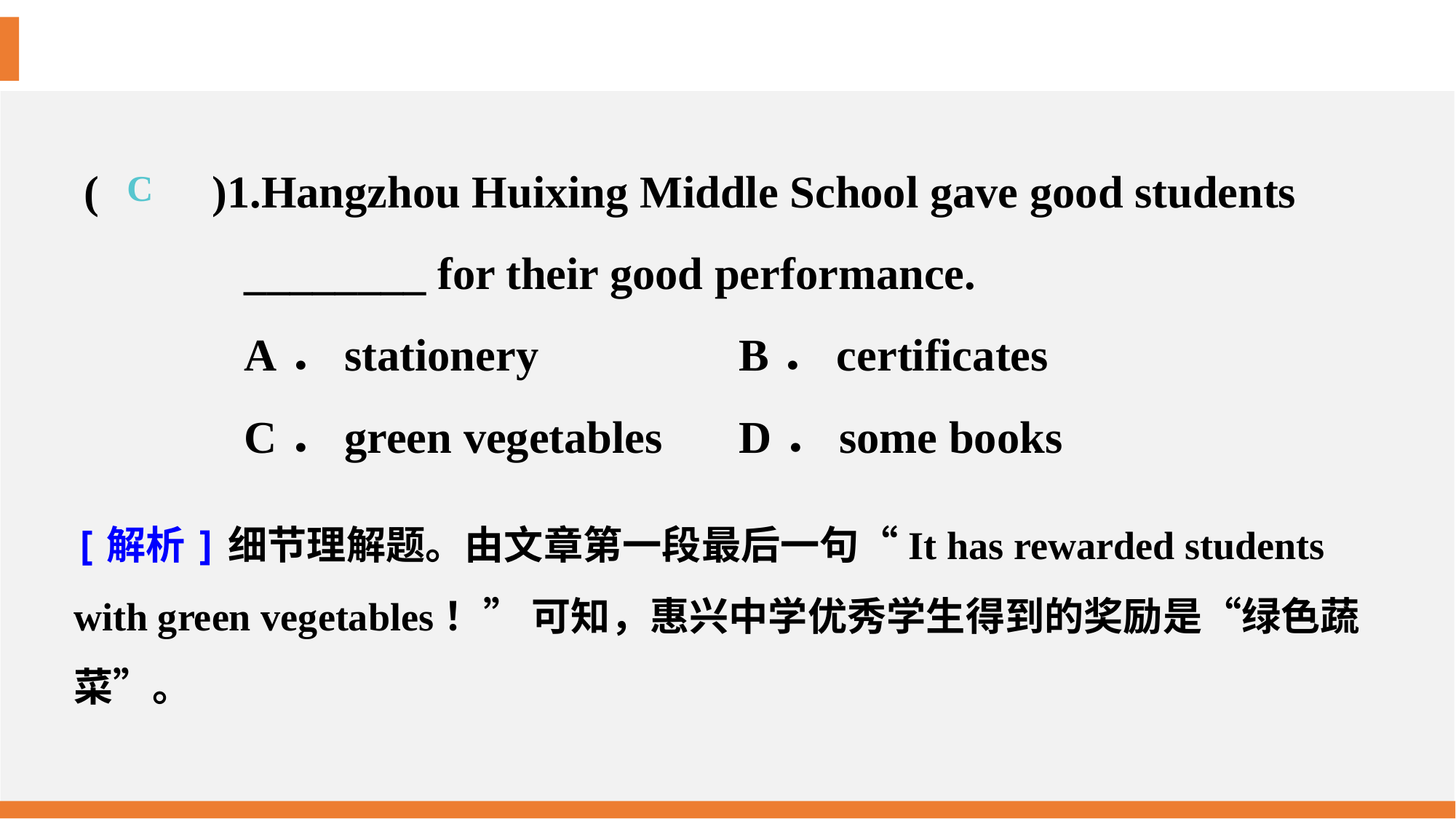

(　　)1.Hangzhou Huixing Middle School gave good students
________ for their good performance.
A．stationery  		B．certificates
C．green vegetables  	D．some books
C
[解析]细节理解题。由文章第一段最后一句“It has rewarded students with green vegetables！” 可知，惠兴中学优秀学生得到的奖励是“绿色蔬菜”。